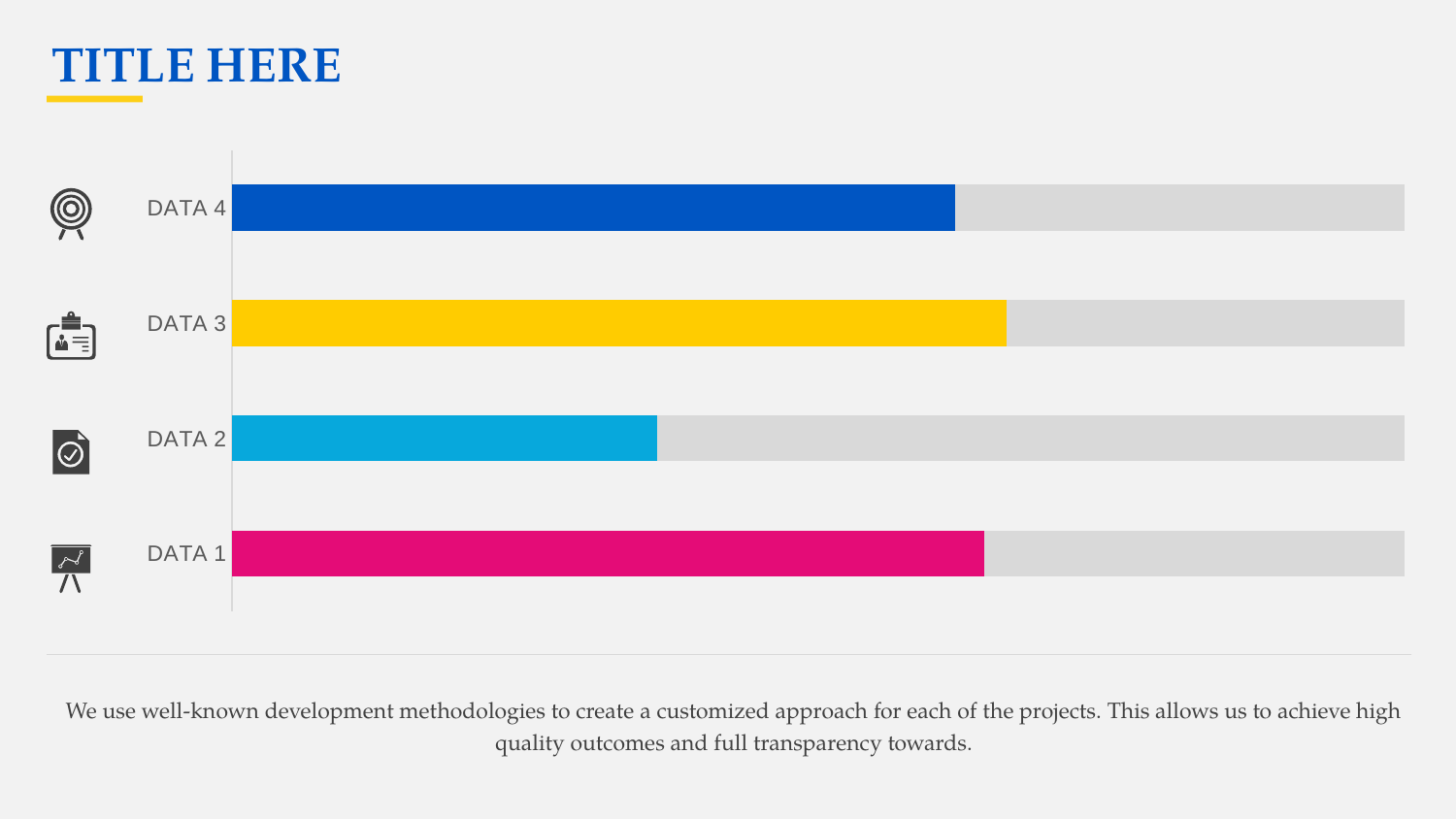

TITLE HERE

### Chart

| Category | 系列 1 | 系列 2 |
|---|---|---|
| DATA 1 | 4.3 | 2.4 |
| DATA 2 | 2.5 | 4.4 |
| DATA 3 | 3.5 | 1.8 |
| DATA 4 | 4.5 | 2.8 |

We use well-known development methodologies to create a customized approach for each of the projects. This allows us to achieve high quality outcomes and full transparency towards.